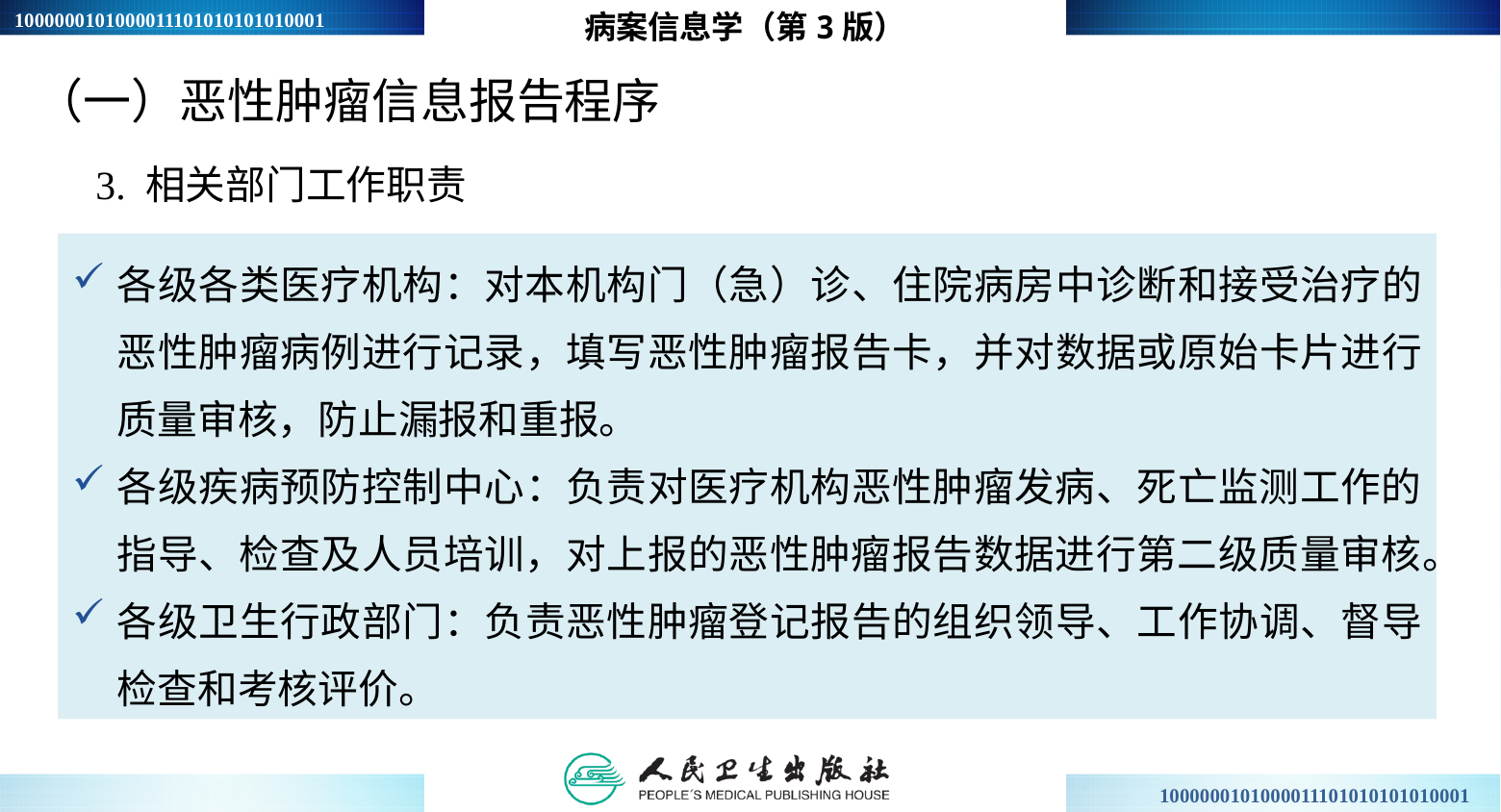

病案信息学（第3版）
（一）恶性肿瘤信息报告程序
     3. 相关部门工作职责
各级各类医疗机构：对本机构门（急）诊、住院病房中诊断和接受治疗的恶性肿瘤病例进行记录，填写恶性肿瘤报告卡，并对数据或原始卡片进行质量审核，防止漏报和重报。
各级疾病预防控制中心：负责对医疗机构恶性肿瘤发病、死亡监测工作的指导、检查及人员培训，对上报的恶性肿瘤报告数据进行第二级质量审核。
各级卫生行政部门：负责恶性肿瘤登记报告的组织领导、工作协调、督导检查和考核评价。